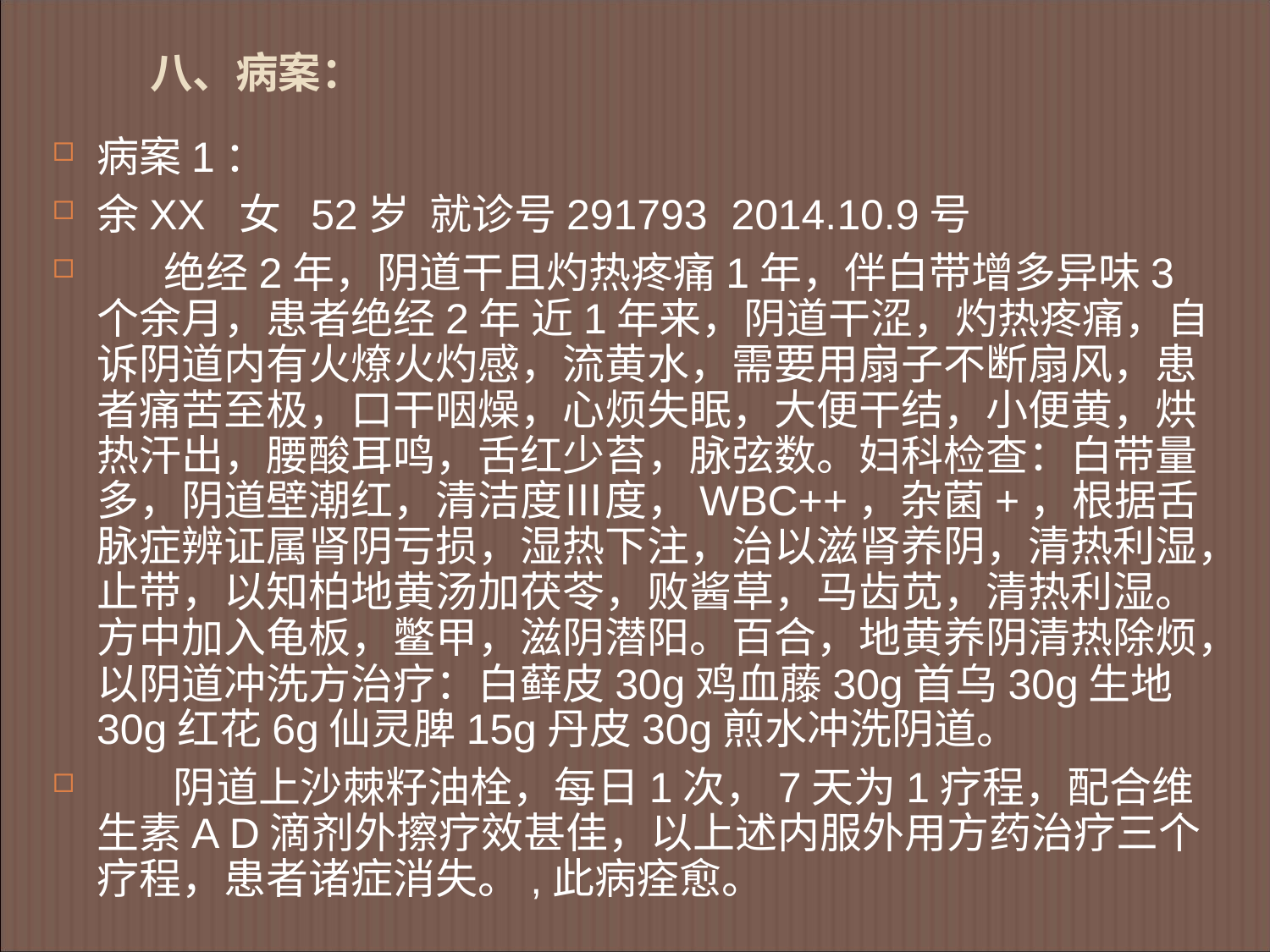

八、病案：
病案1：
余XX  女  52岁  就诊号291793  2014.10.9号
      绝经2年，阴道干且灼热疼痛1年，伴白带增多异味3个余月，患者绝经2年 近1年来，阴道干涩，灼热疼痛，自诉阴道内有火燎火灼感，流黄水，需要用扇子不断扇风，患者痛苦至极，口干咽燥，心烦失眠，大便干结，小便黄，烘热汗出，腰酸耳鸣，舌红少苔，脉弦数。妇科检查：白带量多，阴道壁潮红，清洁度Ⅲ度，WBC++，杂菌+，根据舌脉症辨证属肾阴亏损，湿热下注，治以滋肾养阴，清热利湿，止带，以知柏地黄汤加茯苓，败酱草，马齿苋，清热利湿。方中加入龟板，鳖甲，滋阴潜阳。百合，地黄养阴清热除烦，以阴道冲洗方治疗：白藓皮30g鸡血藤30g首乌30g生地30g红花6g仙灵脾15g丹皮30g煎水冲洗阴道。
       阴道上沙棘籽油栓，每日1次，7天为1疗程，配合维生素A D滴剂外擦疗效甚佳，以上述内服外用方药治疗三个疗程，患者诸症消失。,此病痊愈。